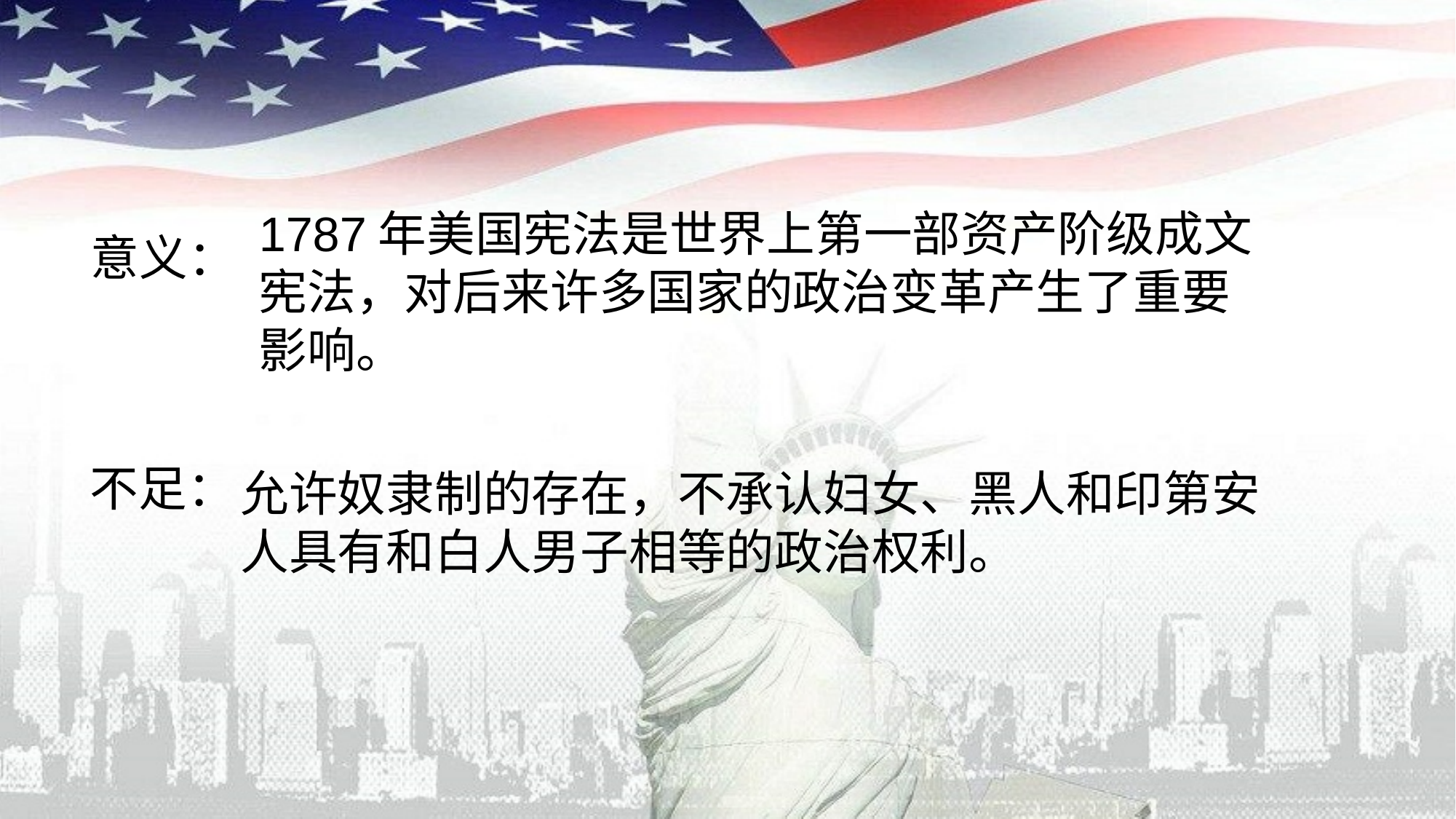

1787年美国宪法是世界上第一部资产阶级成文宪法，对后来许多国家的政治变革产生了重要影响。
意义：
不足：
允许奴隶制的存在，不承认妇女、黑人和印第安人具有和白人男子相等的政治权利。